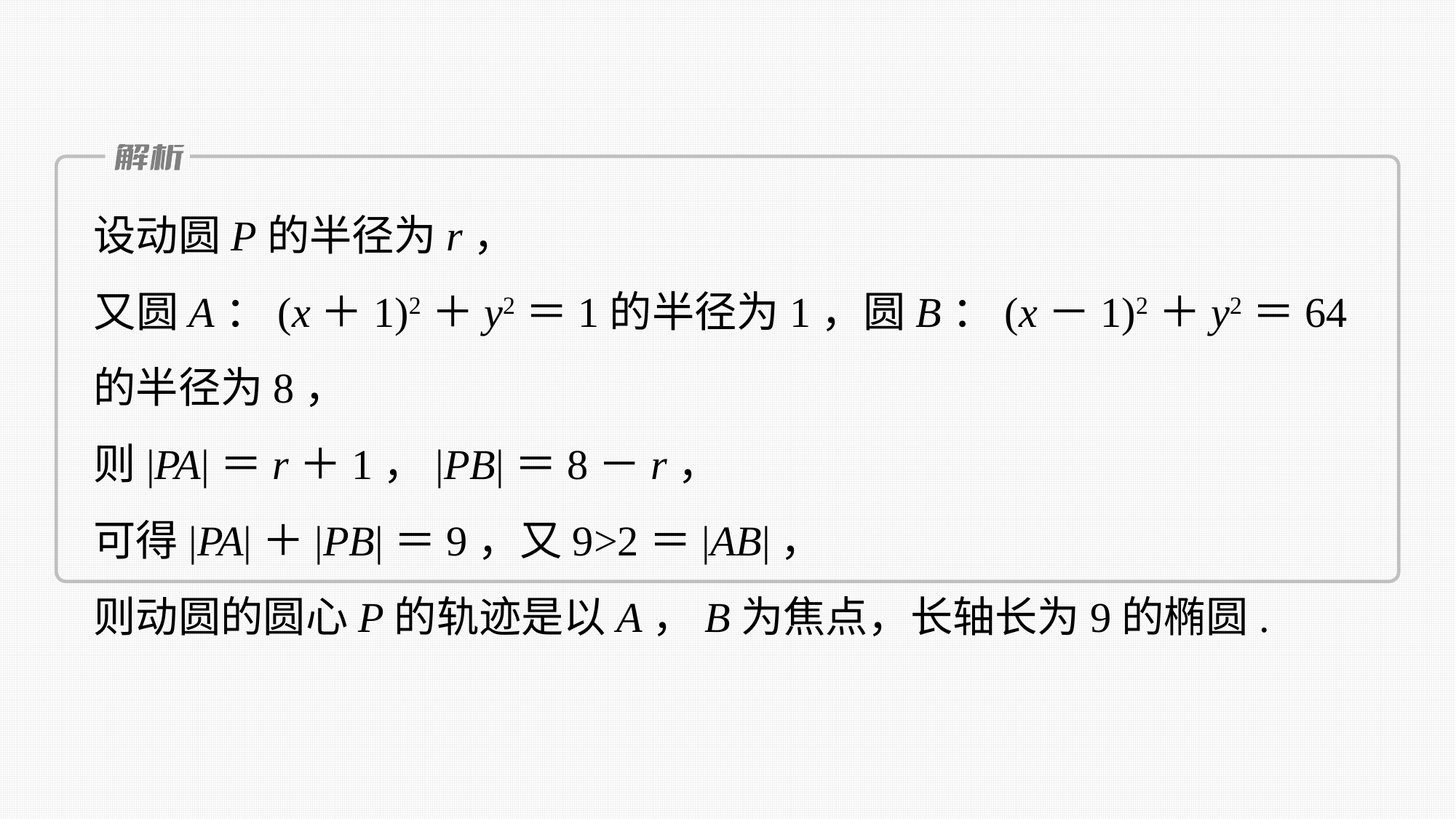

设动圆P的半径为r，
又圆A：(x＋1)2＋y2＝1的半径为1，圆B：(x－1)2＋y2＝64的半径为8，
则|PA|＝r＋1，|PB|＝8－r，
可得|PA|＋|PB|＝9，又9>2＝|AB|，
则动圆的圆心P的轨迹是以A，B为焦点，长轴长为9的椭圆.